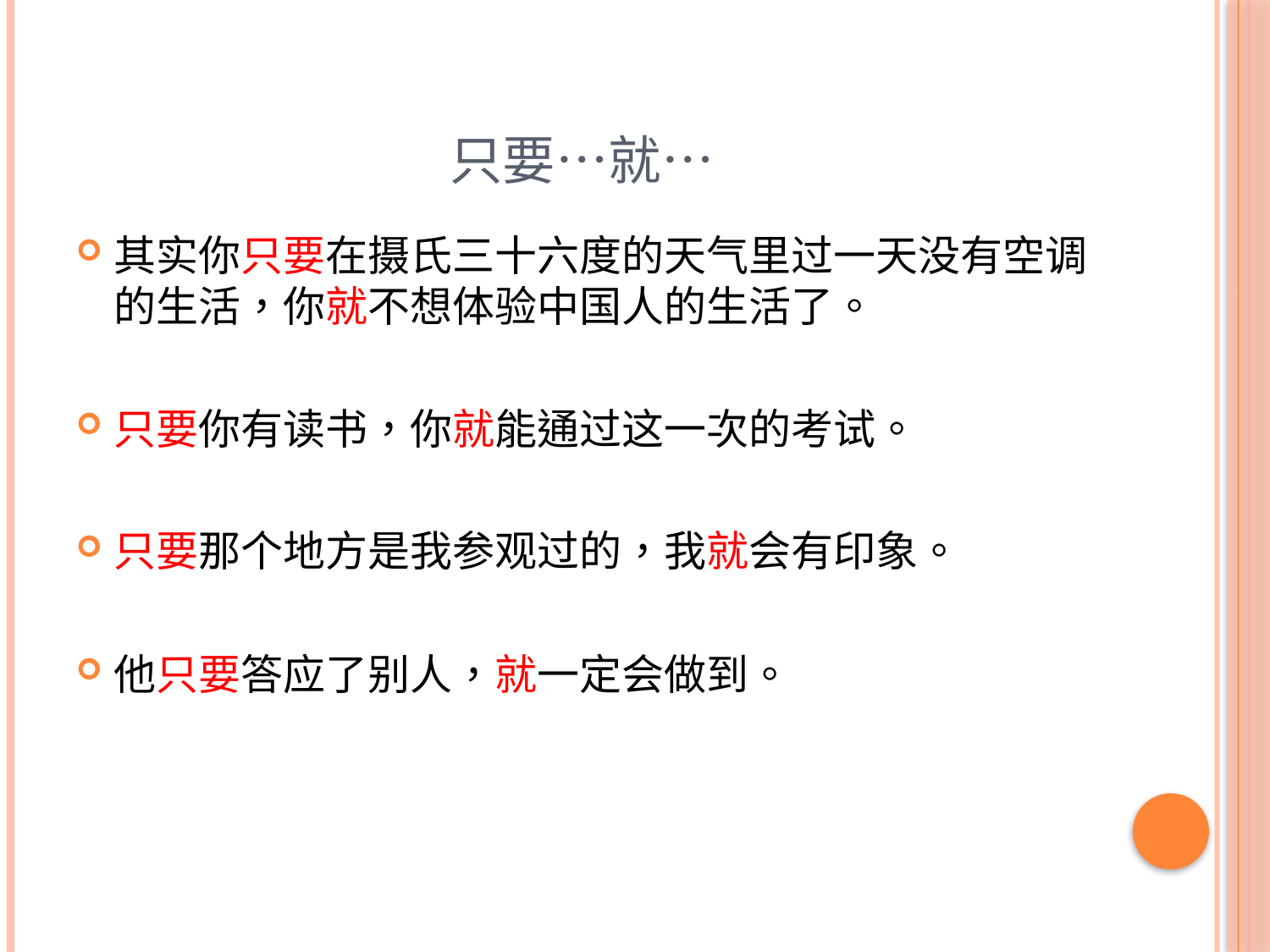

# 只要…就…
其实你只要在摄氏三十六度的天气里过一天没有空调的生活，你就不想体验中国人的生活了。

只要你有读书，你就能通过这一次的考试。

只要那个地方是我参观过的，我就会有印象。

他只要答应了别人，就一定会做到。